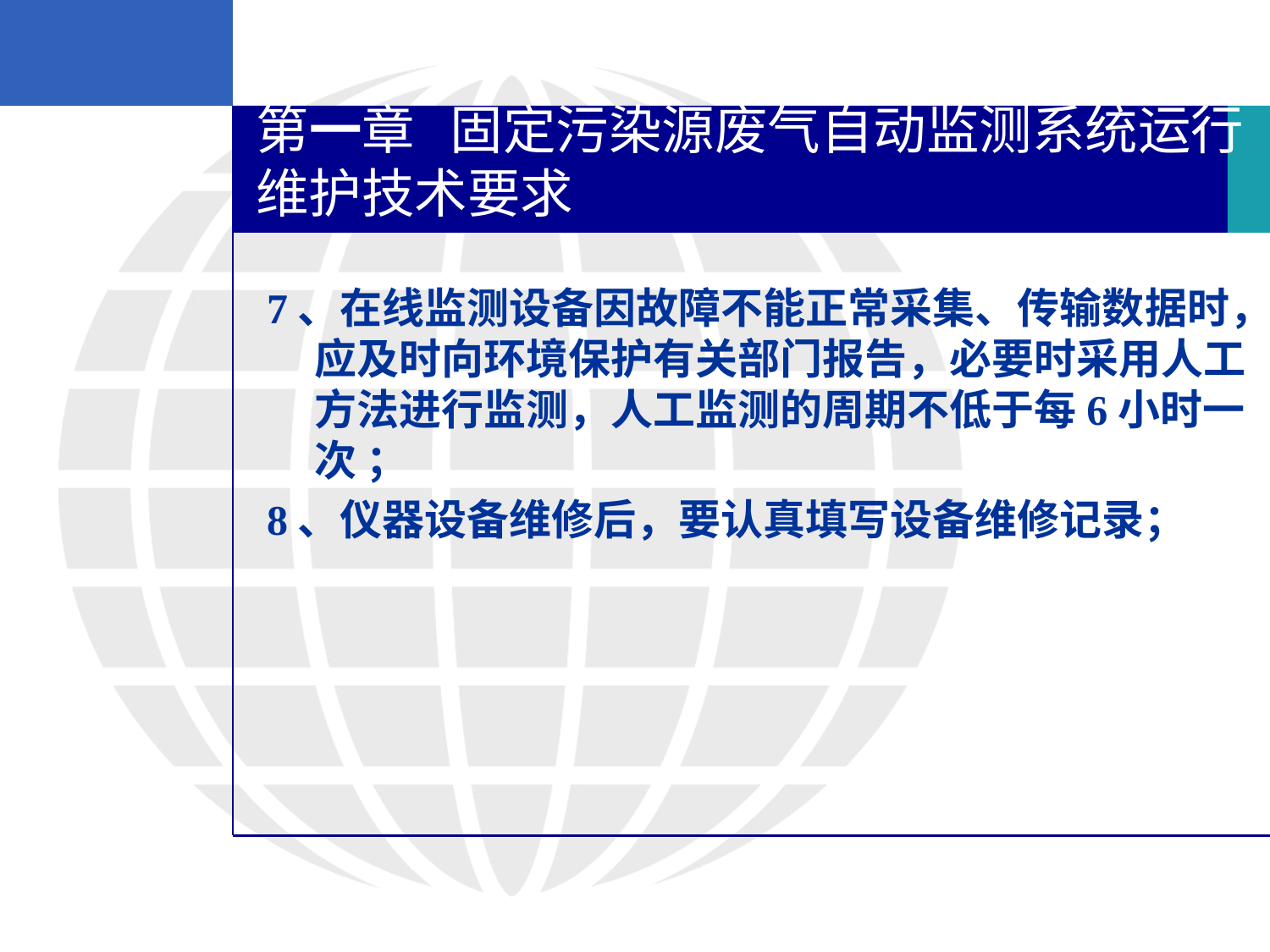

第一章   固定污染源废气自动监测系统运行维护技术要求
7、在线监测设备因故障不能正常采集、传输数据时，应及时向环境保护有关部门报告，必要时采用人工方法进行监测，人工监测的周期不低于每6小时一次 ；
8、仪器设备维修后，要认真填写设备维修记录；